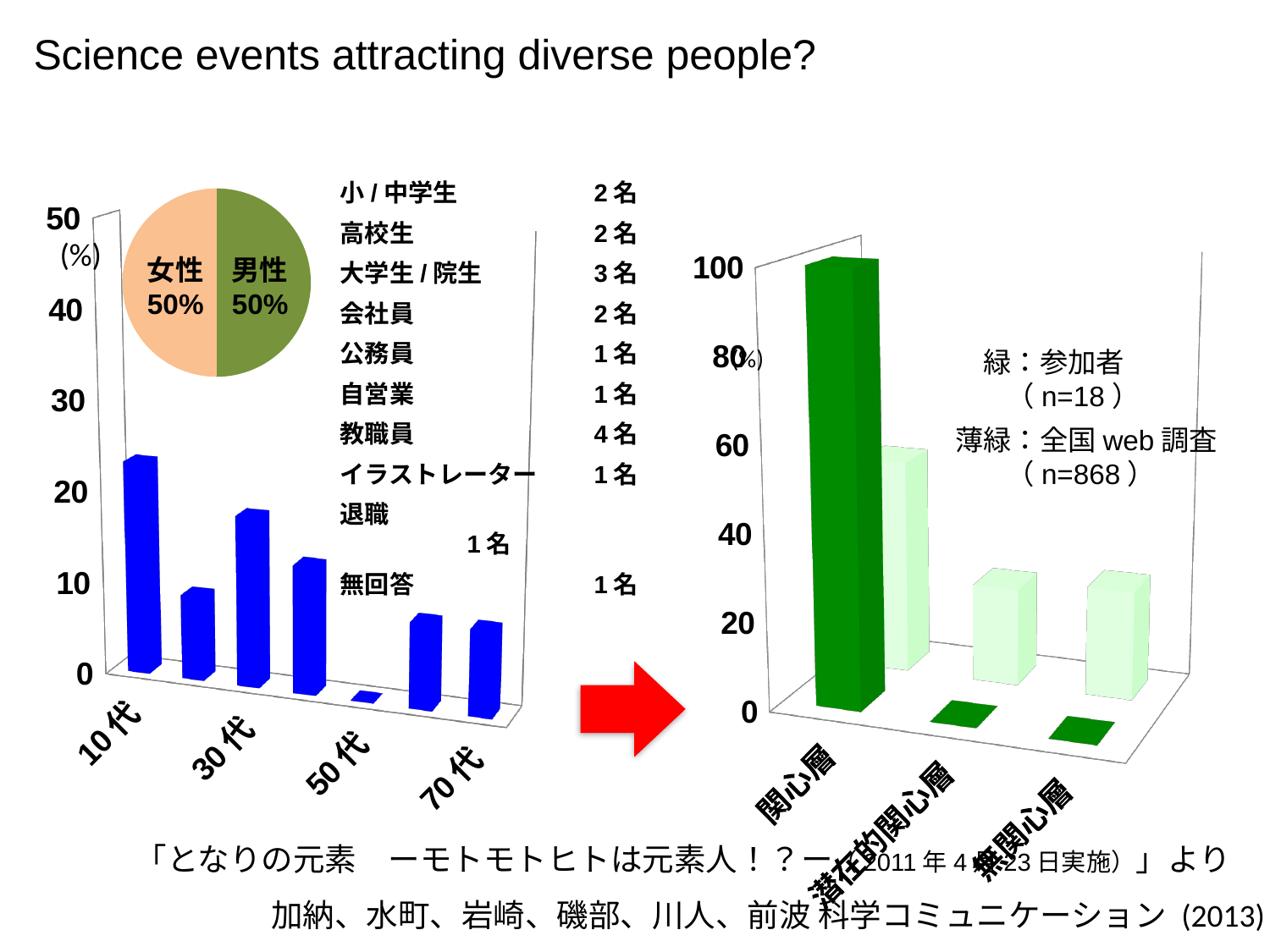

Science events attracting diverse people?
小/中学生		2名
高校生		2名
大学生/院生	3名
会社員		2名
公務員		1名
自営業		1名
教職員		4名
イラストレーター	1名
退職			1名
無回答		1名

### Chart

| Category | 列1 |
|---|---|
| 男性 | 50.0 |
| 女性 | 50.0 |

[unsupported chart]

[unsupported chart]

(%)
女性
50%
男性
50%
(%)
　緑：参加者
       （n=18）
薄緑：全国web調査
       （n=868）

「となりの元素　ーモトモトヒトは元素人！？ー（2011年4月23日実施）」より
加納、水町、岩崎、磯部、川人、前波 科学コミュニケーション (2013)